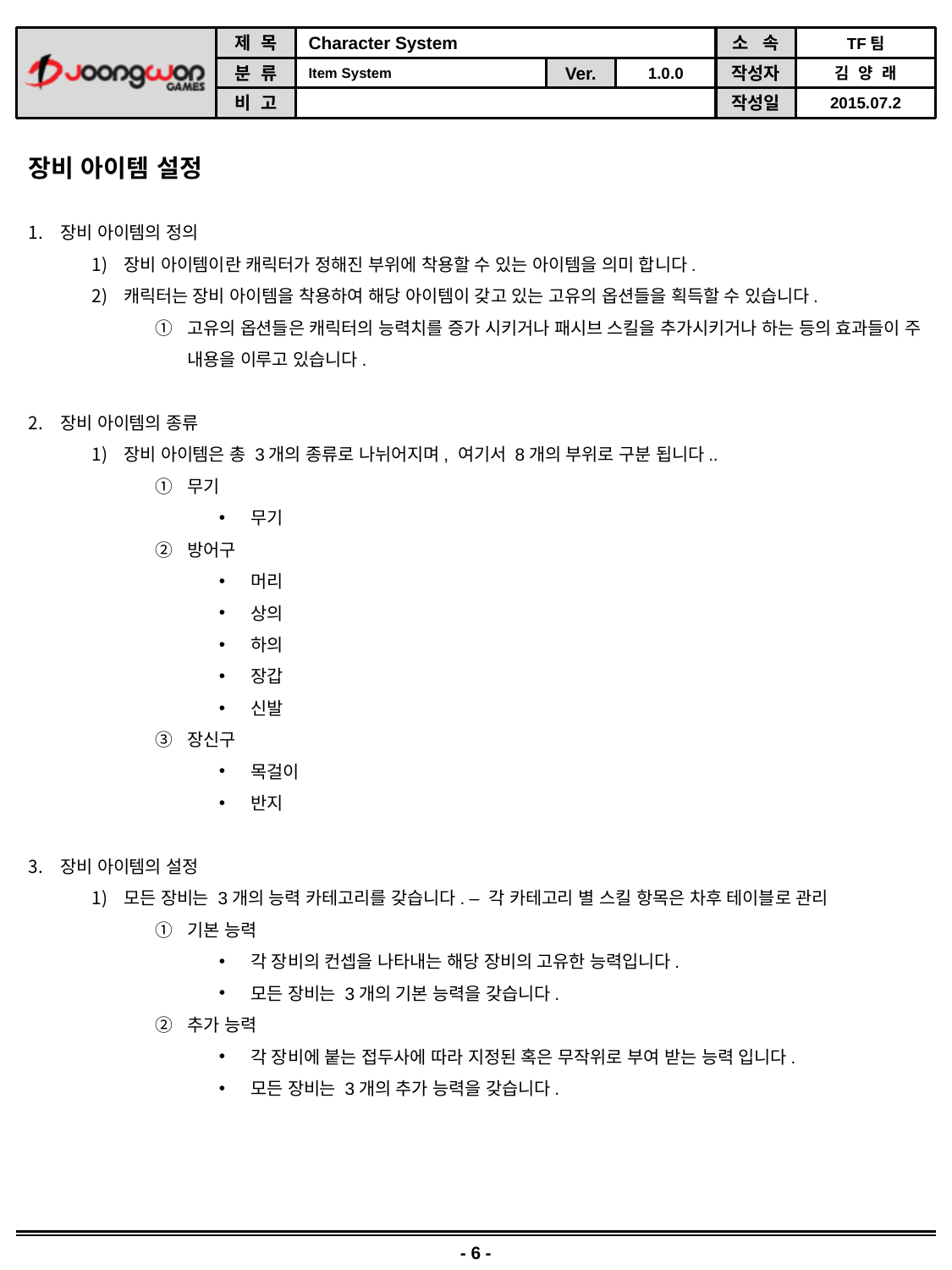

장비 아이템 설정
장비 아이템의 정의
장비 아이템이란 캐릭터가 정해진 부위에 착용할 수 있는 아이템을 의미 합니다.
캐릭터는 장비 아이템을 착용하여 해당 아이템이 갖고 있는 고유의 옵션들을 획득할 수 있습니다.
고유의 옵션들은 캐릭터의 능력치를 증가 시키거나 패시브 스킬을 추가시키거나 하는 등의 효과들이 주 내용을 이루고 있습니다.

장비 아이템의 종류
장비 아이템은 총 3개의 종류로 나뉘어지며, 여기서 8개의 부위로 구분 됩니다..
무기
무기
방어구
머리
상의
하의
장갑
신발
장신구
목걸이
반지

장비 아이템의 설정
모든 장비는 3개의 능력 카테고리를 갖습니다. – 각 카테고리 별 스킬 항목은 차후 테이블로 관리
기본 능력
각 장비의 컨셉을 나타내는 해당 장비의 고유한 능력입니다.
모든 장비는 3개의 기본 능력을 갖습니다.
추가 능력
각 장비에 붙는 접두사에 따라 지정된 혹은 무작위로 부여 받는 능력 입니다.
모든 장비는 3개의 추가 능력을 갖습니다.
- 6 -